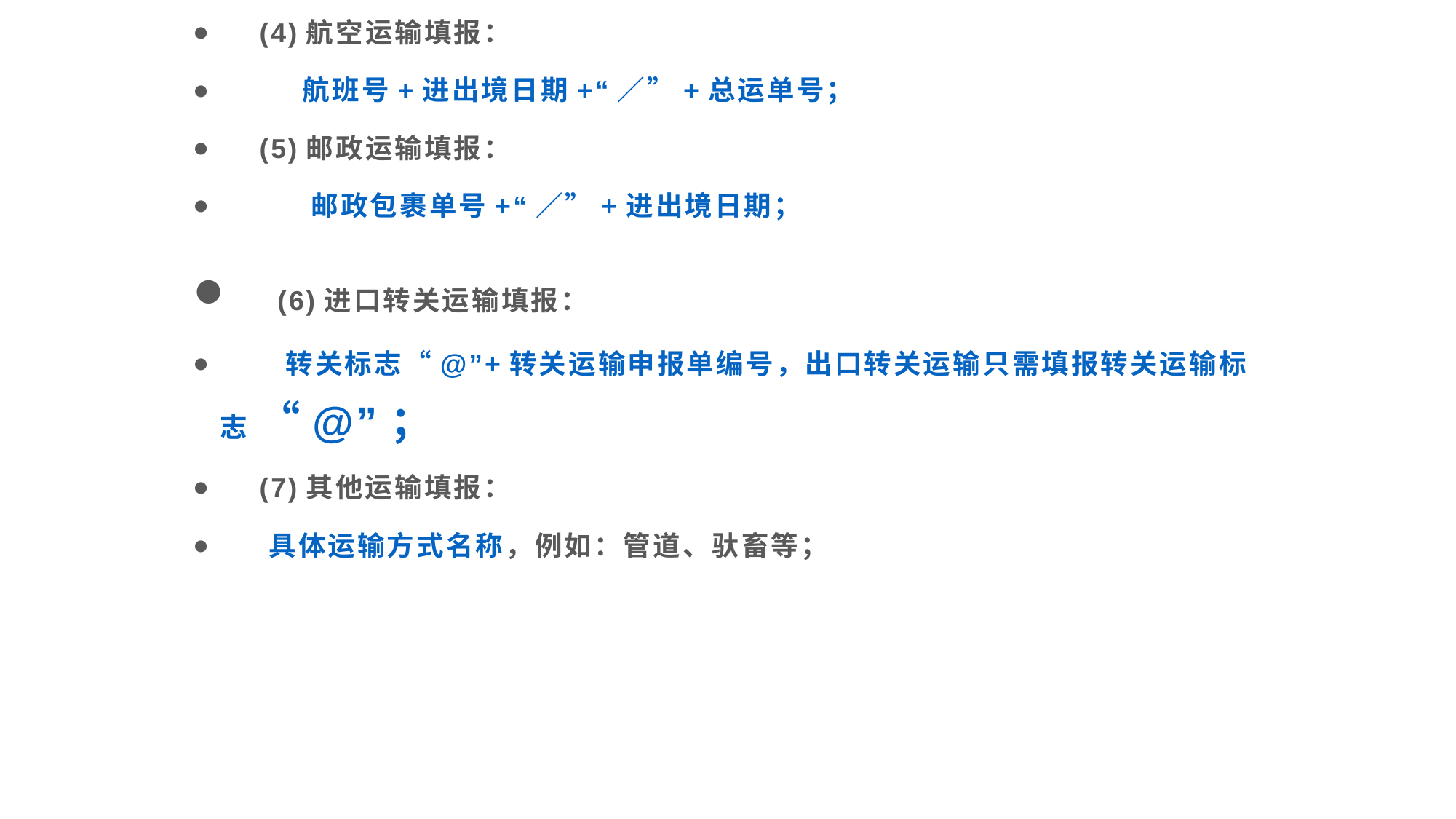

(4)航空运输填报：
         航班号+进出境日期+“／”+总运单号；
    (5)邮政运输填报：
          邮政包裹单号+“／”+进出境日期；
   (6)进口转关运输填报：
       转关标志“@”+转关运输申报单编号，出口转关运输只需填报转关运输标志 “@”；
    (7)其他运输填报：
     具体运输方式名称，例如：管道、驮畜等；